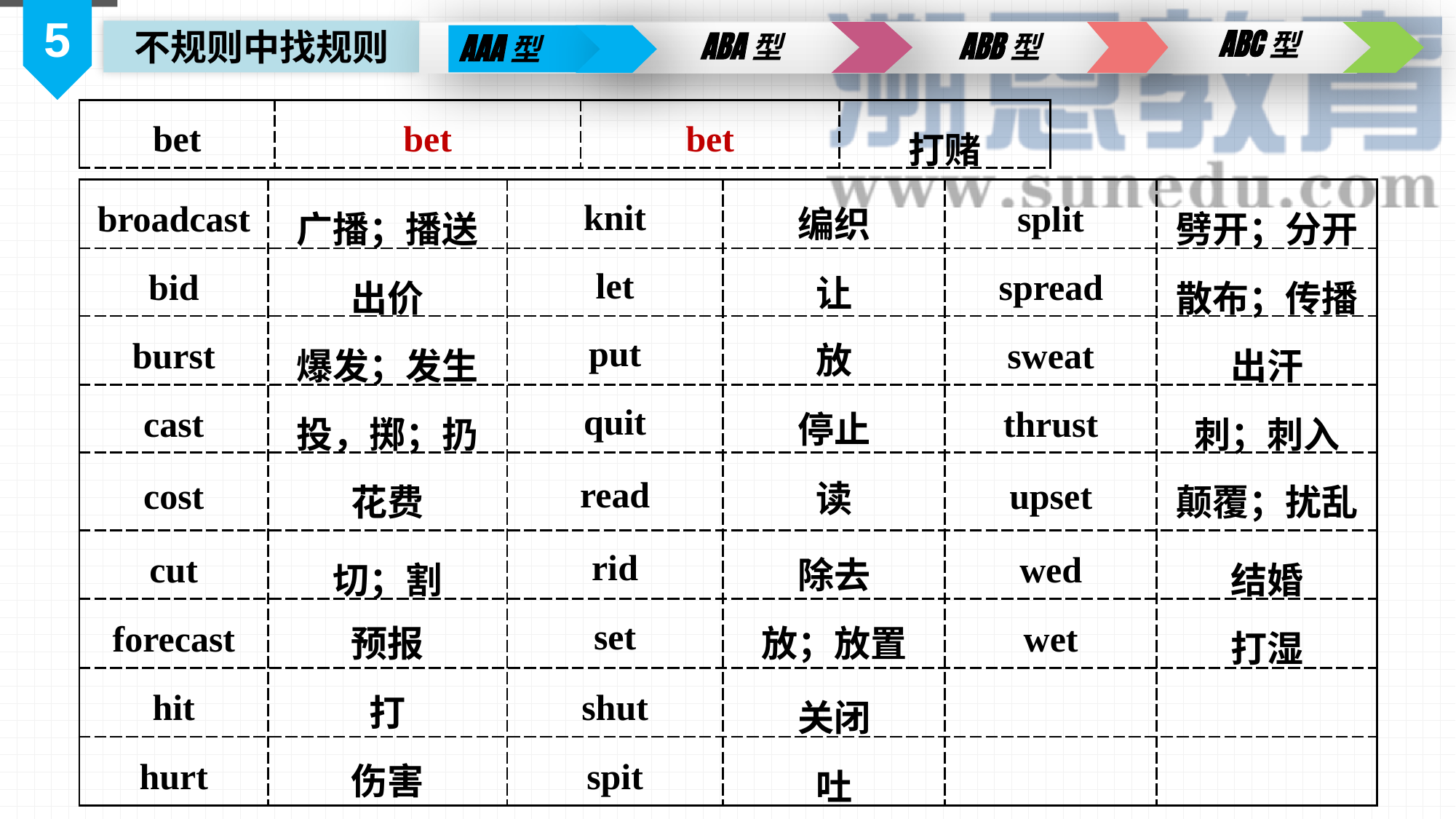

5
ABC型
不规则中找规则

ABA型
ABB型
AAA型

| bet | bet | bet | 打赌 |
| --- | --- | --- | --- |
| broadcast | 广播；播送 | knit | 编织 | split | 劈开；分开 |
| --- | --- | --- | --- | --- | --- |
| bid | 出价 | let | 让 | spread | 散布；传播 |
| burst | 爆发；发生 | put | 放 | sweat | 出汗 |
| cast | 投，掷；扔 | quit | 停止 | thrust | 刺；刺入 |
| cost | 花费 | read | 读 | upset | 颠覆；扰乱 |
| cut | 切；割 | rid | 除去 | wed | 结婚 |
| forecast | 预报 | set | 放；放置 | wet | 打湿 |
| hit | 打 | shut | 关闭 |  |  |
| hurt | 伤害 | spit | 吐 |  |  |